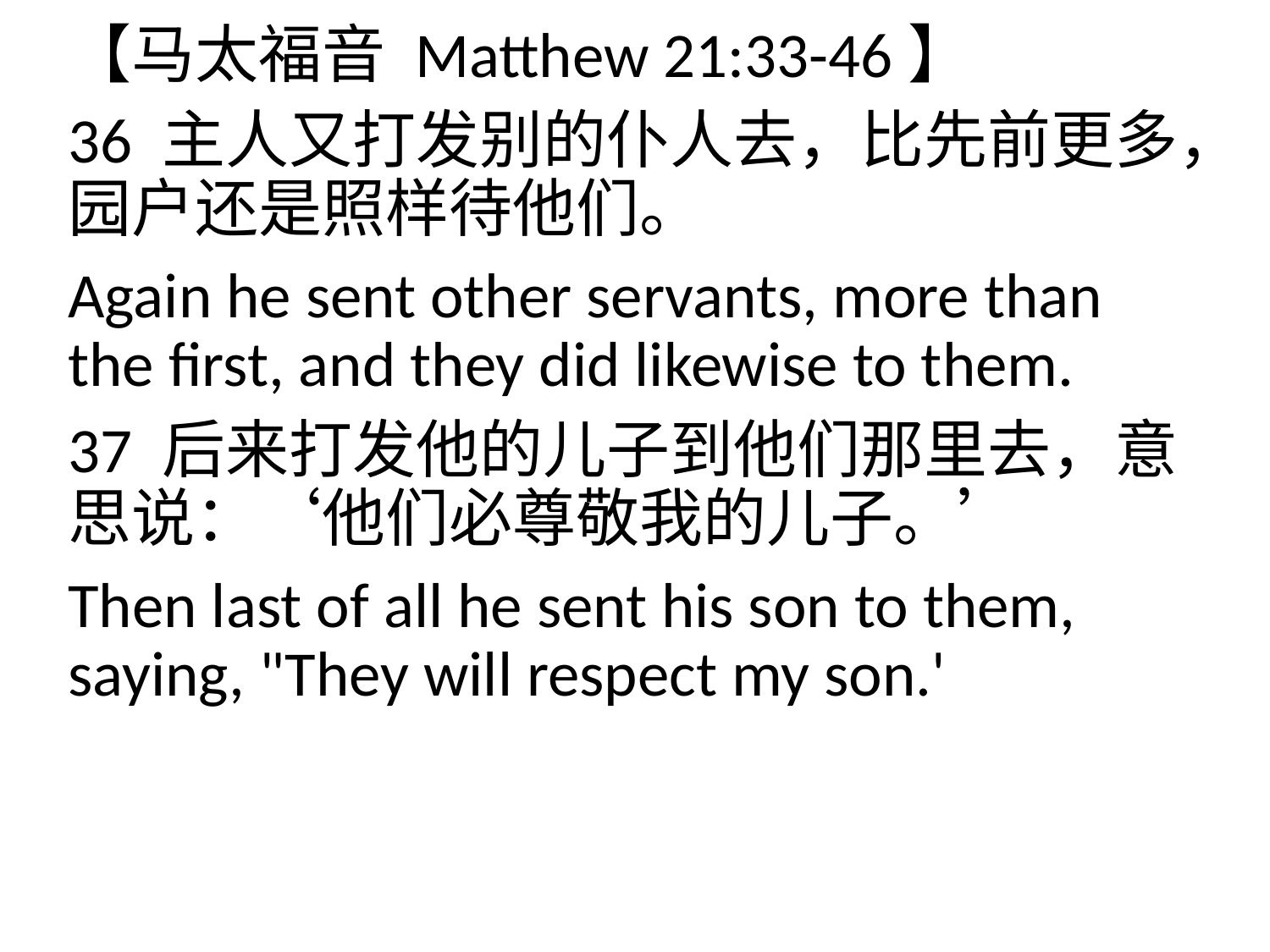

【马太福音 Matthew 21:33-46】
36 主人又打发别的仆人去，比先前更多，园户还是照样待他们。
Again he sent other servants, more than the first, and they did likewise to them.
37 后来打发他的儿子到他们那里去，意思说：‘他们必尊敬我的儿子。’
Then last of all he sent his son to them, saying, "They will respect my son.'